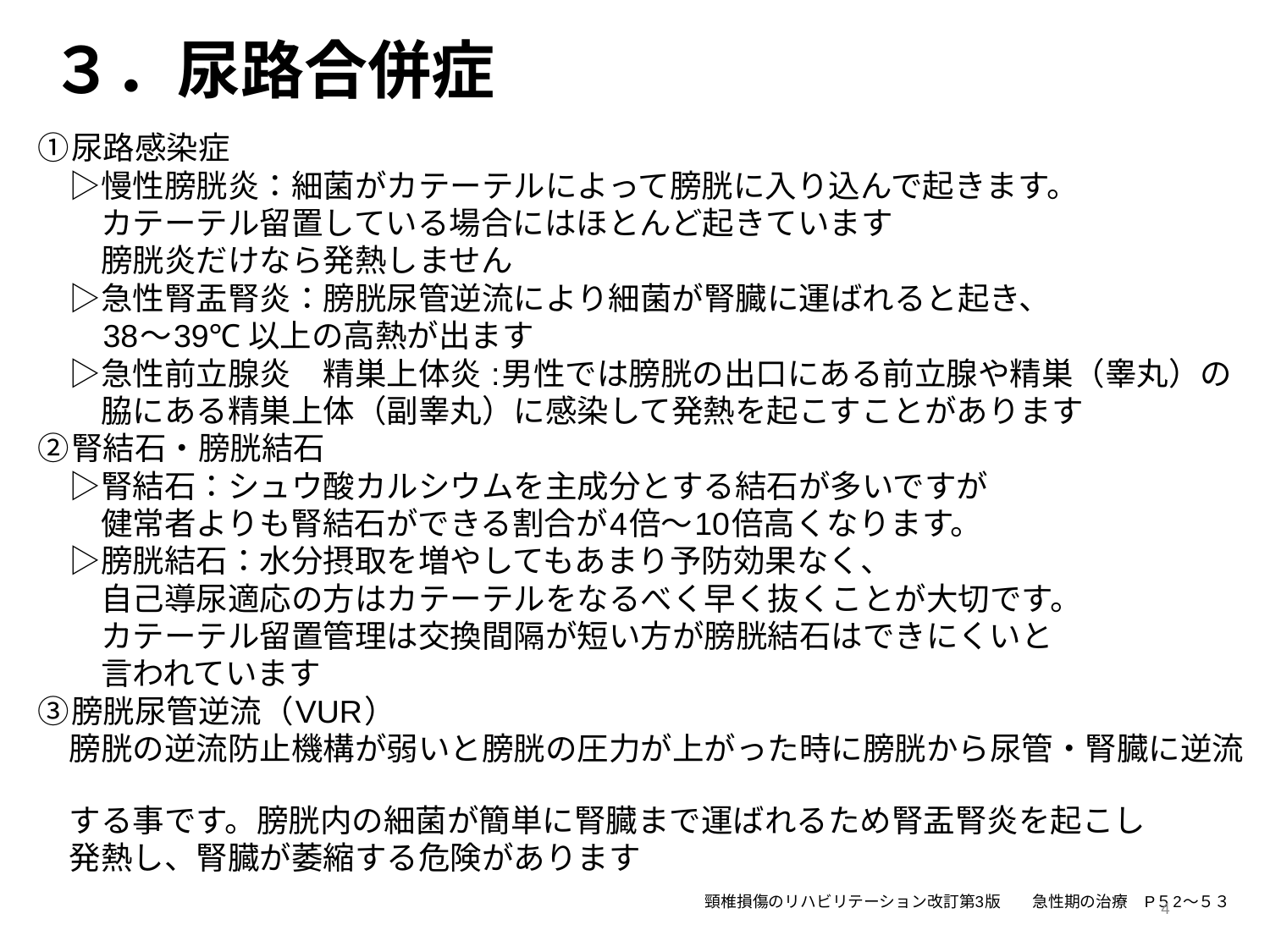

# ３．尿路合併症
➀尿路感染症
　▷慢性膀胱炎：細菌がカテーテルによって膀胱に入り込んで起きます。
　　カテーテル留置している場合にはほとんど起きています
　　膀胱炎だけなら発熱しません
　▷急性腎盂腎炎：膀胱尿管逆流により細菌が腎臓に運ばれると起き、
　　38～39℃以上の高熱が出ます
　▷急性前立腺炎　精巣上体炎 :男性では膀胱の出口にある前立腺や精巣（睾丸）の
　　脇にある精巣上体（副睾丸）に感染して発熱を起こすことがあります
②腎結石・膀胱結石
　▷腎結石：シュウ酸カルシウムを主成分とする結石が多いですが
　　健常者よりも腎結石ができる割合が4倍～10倍高くなります。
　▷膀胱結石：水分摂取を増やしてもあまり予防効果なく、
　　自己導尿適応の方はカテーテルをなるべく早く抜くことが大切です。
　　カテーテル留置管理は交換間隔が短い方が膀胱結石はできにくいと
　　言われています
③膀胱尿管逆流（VUR）
　膀胱の逆流防止機構が弱いと膀胱の圧力が上がった時に膀胱から尿管・腎臓に逆流
　する事です。膀胱内の細菌が簡単に腎臓まで運ばれるため腎盂腎炎を起こし
　発熱し、腎臓が萎縮する危険があります
　　　　　　　　　　　　　　　　　　　　　　　　　　　　　　　　　　　　　　頸椎損傷のリハビリテーション改訂第3版　　急性期の治療　P５2～５３

4